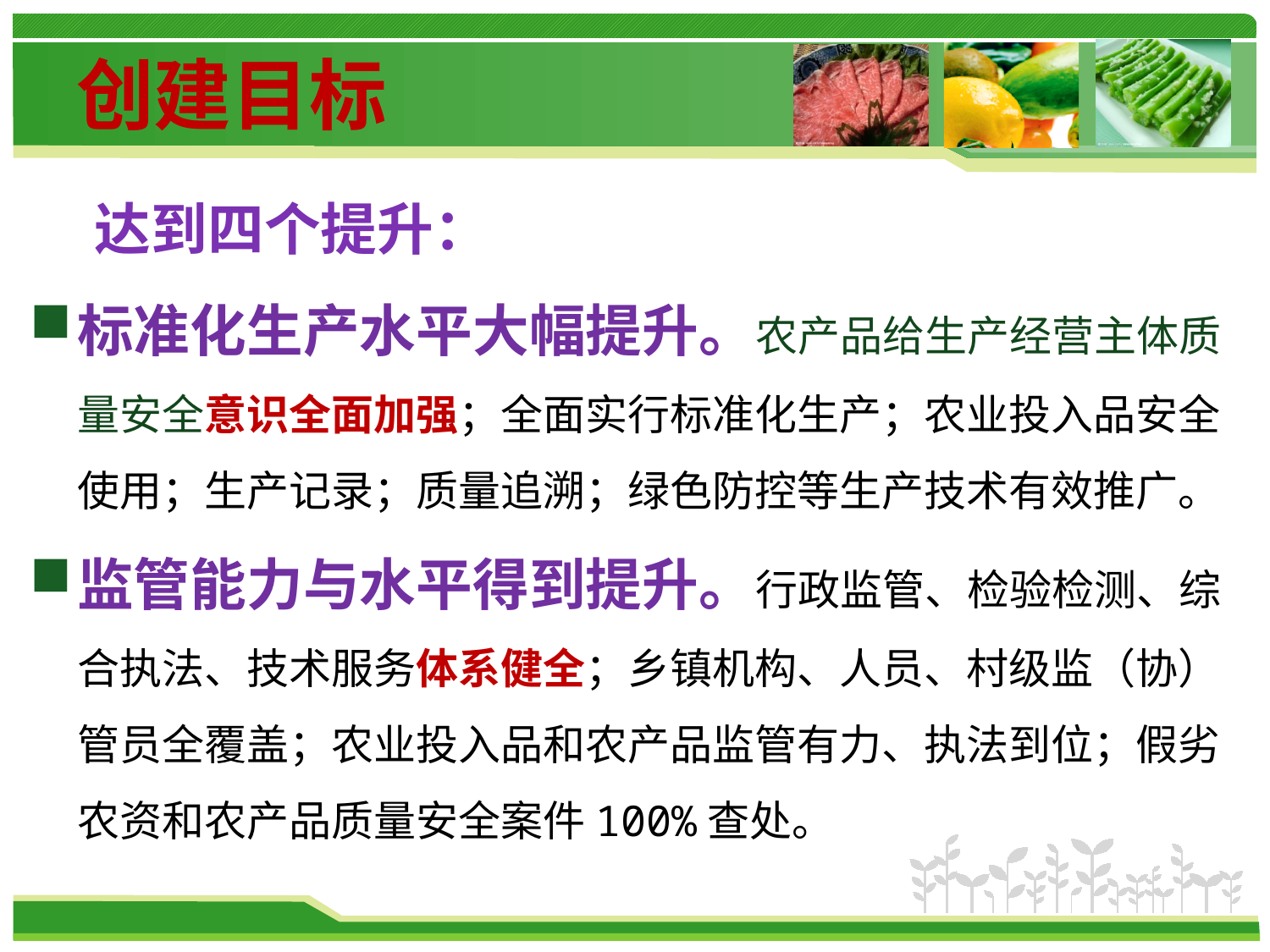

# 创建目标
    达到四个提升：
标准化生产水平大幅提升。农产品给生产经营主体质量安全意识全面加强；全面实行标准化生产；农业投入品安全使用；生产记录；质量追溯；绿色防控等生产技术有效推广。
监管能力与水平得到提升。行政监管、检验检测、综合执法、技术服务体系健全；乡镇机构、人员、村级监（协）管员全覆盖；农业投入品和农产品监管有力、执法到位；假劣农资和农产品质量安全案件100%查处。